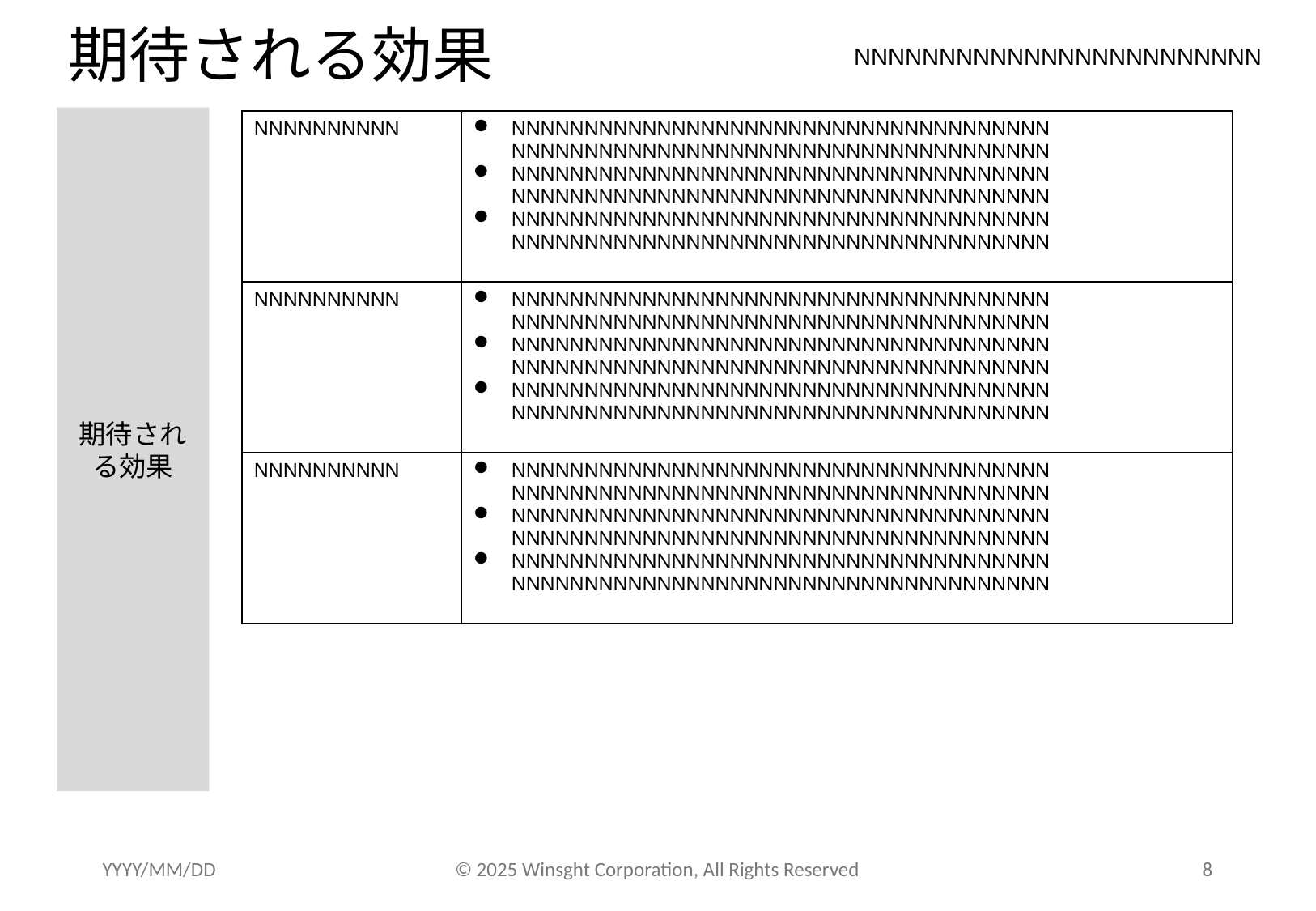

# 期待される効果
NNNNNNNNNNNNNNNNNNNNNNNN
期待される効果
| NNNNNNNNNN | NNNNNNNNNNNNNNNNNNNNNNNNNNNNNNNNNNNNN NNNNNNNNNNNNNNNNNNNNNNNNNNNNNNNNNNNNN NNNNNNNNNNNNNNNNNNNNNNNNNNNNNNNNNNNNN NNNNNNNNNNNNNNNNNNNNNNNNNNNNNNNNNNNNN NNNNNNNNNNNNNNNNNNNNNNNNNNNNNNNNNNNNN NNNNNNNNNNNNNNNNNNNNNNNNNNNNNNNNNNNNN |
| --- | --- |
| NNNNNNNNNN | NNNNNNNNNNNNNNNNNNNNNNNNNNNNNNNNNNNNN NNNNNNNNNNNNNNNNNNNNNNNNNNNNNNNNNNNNN NNNNNNNNNNNNNNNNNNNNNNNNNNNNNNNNNNNNN NNNNNNNNNNNNNNNNNNNNNNNNNNNNNNNNNNNNN NNNNNNNNNNNNNNNNNNNNNNNNNNNNNNNNNNNNN NNNNNNNNNNNNNNNNNNNNNNNNNNNNNNNNNNNNN |
| NNNNNNNNNN | NNNNNNNNNNNNNNNNNNNNNNNNNNNNNNNNNNNNN NNNNNNNNNNNNNNNNNNNNNNNNNNNNNNNNNNNNN NNNNNNNNNNNNNNNNNNNNNNNNNNNNNNNNNNNNN NNNNNNNNNNNNNNNNNNNNNNNNNNNNNNNNNNNNN NNNNNNNNNNNNNNNNNNNNNNNNNNNNNNNNNNNNN NNNNNNNNNNNNNNNNNNNNNNNNNNNNNNNNNNNNN |
YYYY/MM/DD
© 2025 Winsght Corporation, All Rights Reserved
8